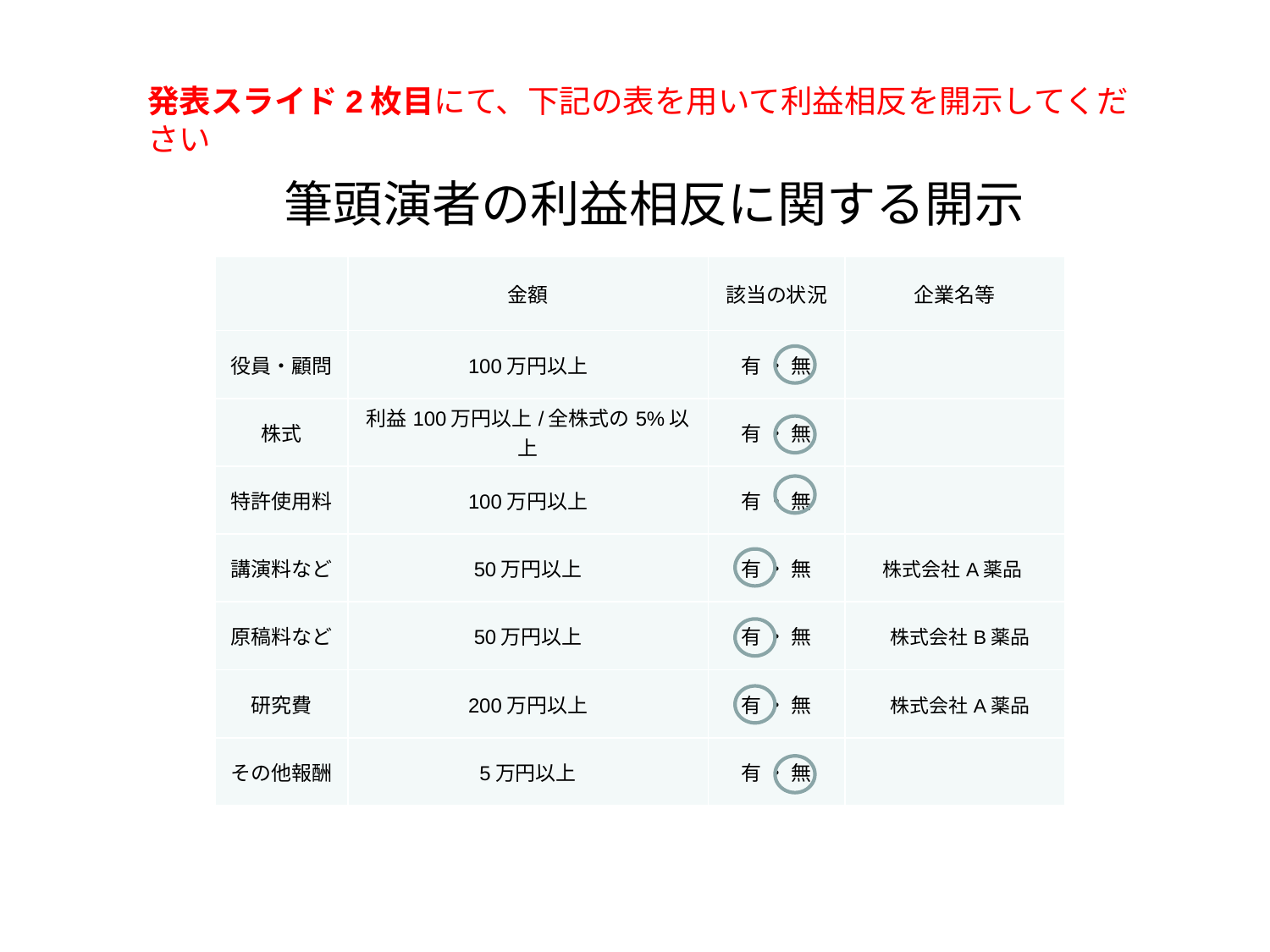

発表スライド2枚目にて、下記の表を用いて利益相反を開示してください
筆頭演者の利益相反に関する開示
|  | 金額 | 該当の状況 | 企業名等 |
| --- | --- | --- | --- |
| 役員・顧問 | 100万円以上 | 有 ・ 無 |  |
| 株式 | 利益100万円以上/全株式の5%以上 | 有 ・ 無 |  |
| 特許使用料 | 100万円以上 | 有 ・ 無 |  |
| 講演料など | 50万円以上 | 有 ・ 無 | 株式会社A薬品 |
| 原稿料など | 50万円以上 | 有 ・ 無 | 株式会社B薬品 |
| 研究費 | 200万円以上 | 有 ・ 無 | 株式会社A薬品 |
| その他報酬 | 5万円以上 | 有 ・ 無 |  |
利益相反の開示

筆頭演者の利益相反
講演料：（株）○○○○
原稿料：（株）○○○○
研究費：（株）○○○○